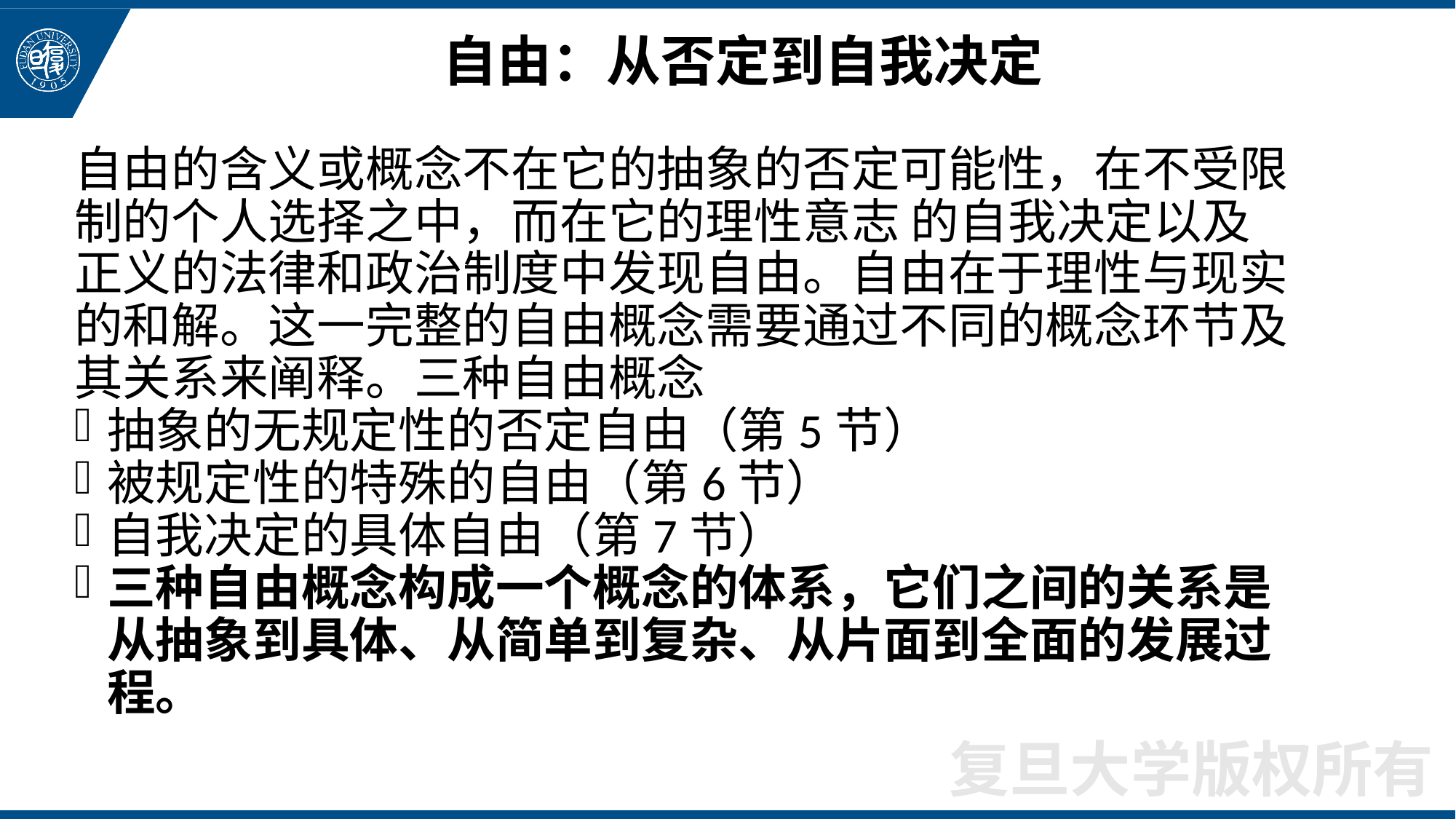

# 自由：从否定到自我决定
自由的含义或概念不在它的抽象的否定可能性，在不受限制的个人选择之中，而在它的理性意志 的自我决定以及正义的法律和政治制度中发现自由。自由在于理性与现实的和解。这一完整的自由概念需要通过不同的概念环节及其关系来阐释。三种自由概念
抽象的无规定性的否定自由（第5节）
被规定性的特殊的自由（第6节）
自我决定的具体自由（第7节）
三种自由概念构成一个概念的体系，它们之间的关系是从抽象到具体、从简单到复杂、从片面到全面的发展过程。